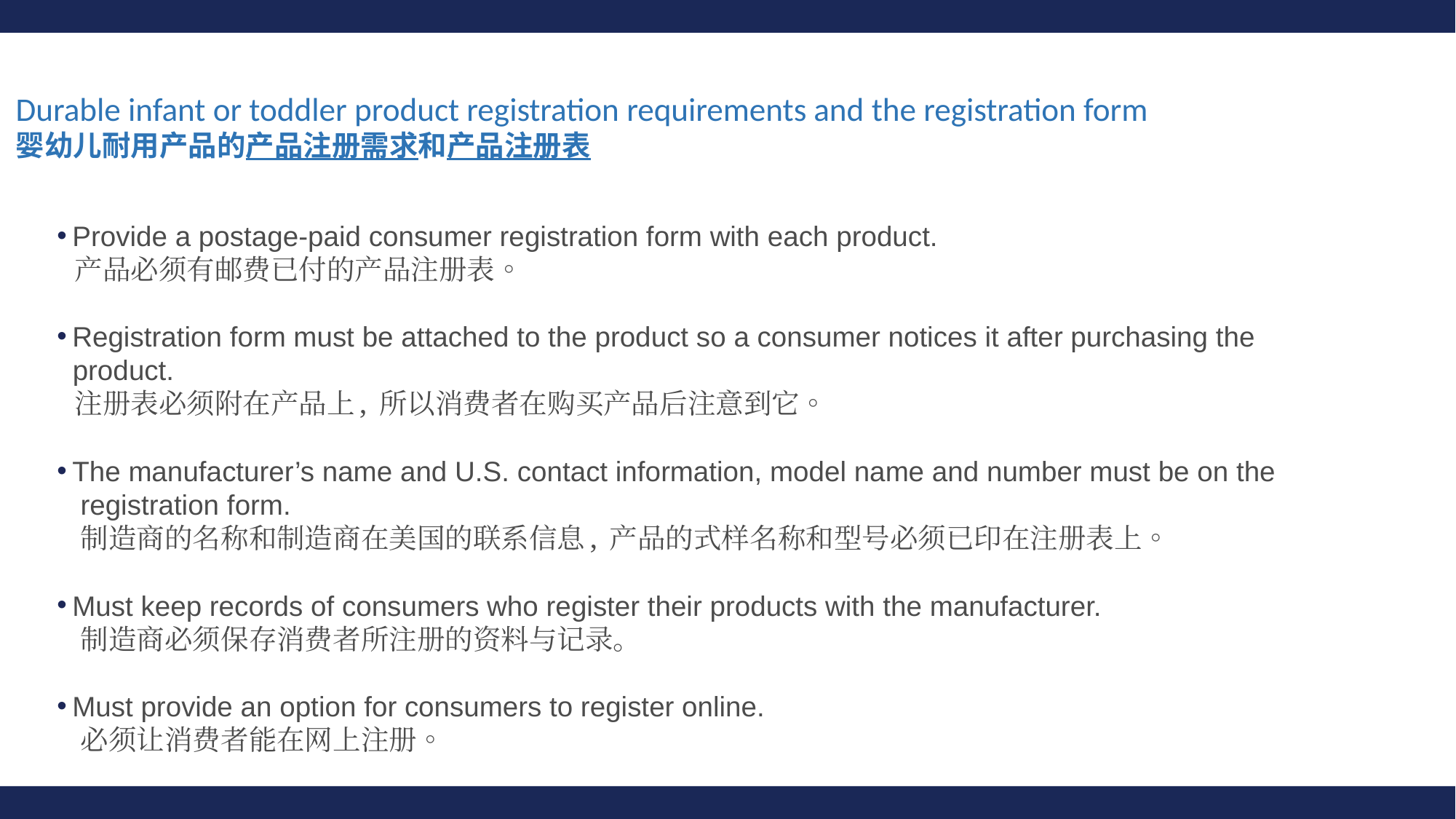

# Durable infant or toddler product registration requirements and the registration form 婴幼儿耐用产品的产品注册需求和产品注册表

 Provide a postage-paid consumer registration form with each product.
  产品必须有邮费已付的产品注册表。
 Registration form must be attached to the product so a consumer notices it after purchasing the
  product.
  注册表必须附在产品上, 所以消费者在购买产品后注意到它。
 The manufacturer’s name and U.S. contact information, model name and number must be on the
   registration form.
   制造商的名称和制造商在美国的联系信息, 产品的式样名称和型号必须已印在注册表上。
 Must keep records of consumers who register their products with the manufacturer.
   制造商必须保存消费者所注册的资料与记录。
 Must provide an option for consumers to register online.
   必须让消费者能在网上注册。